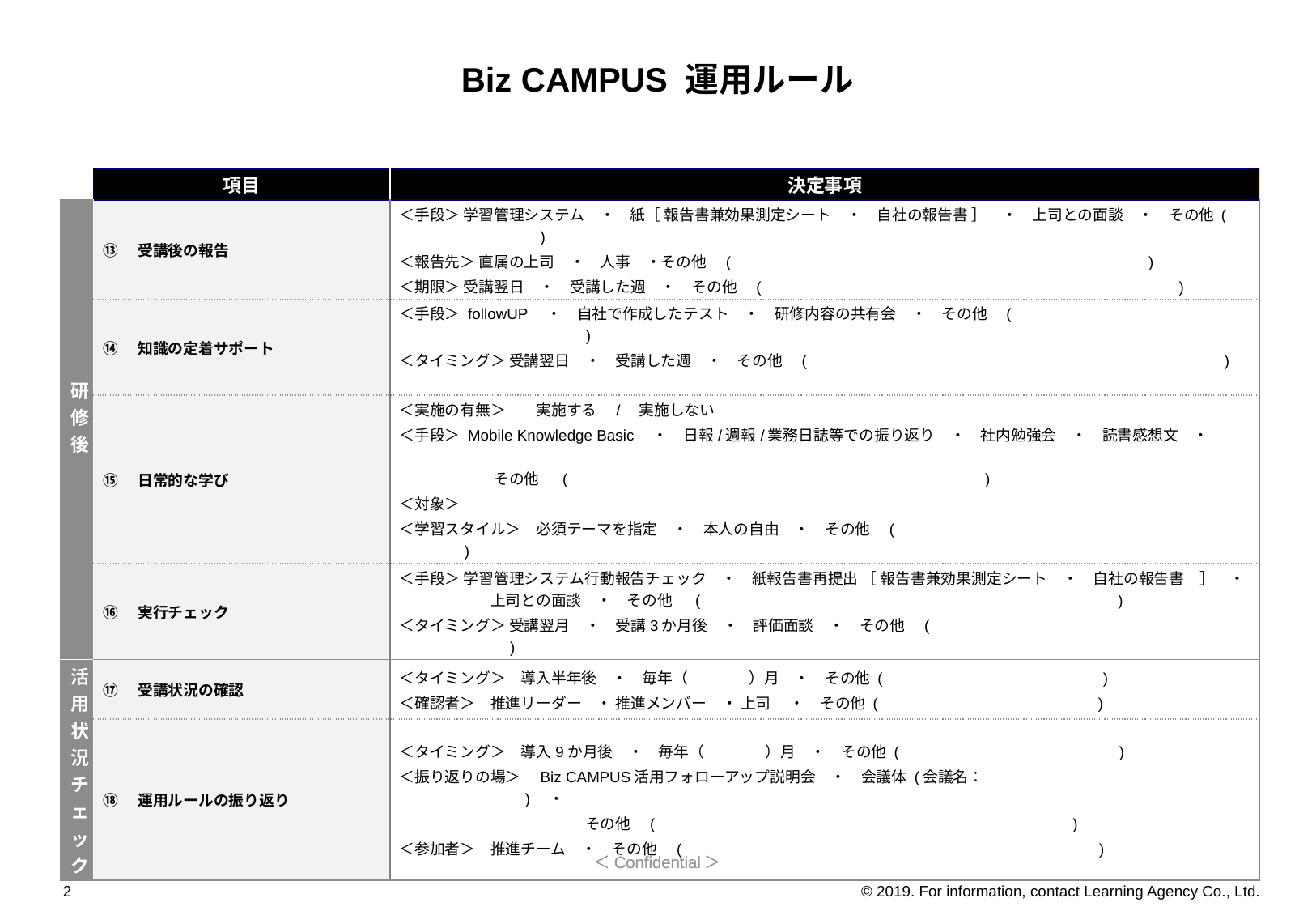

# Biz CAMPUS 運用ルール
|  | 項目 | 決定事項 |
| --- | --- | --- |
| 研修後 | ⑬　受講後の報告 | ＜手段＞ 学習管理システム　・　紙［ 報告書兼効果測定シート　・　自社の報告書 ］　・　上司との面談　・　その他 (　　　　 　) ＜報告先＞ 直属の上司　・　人事　・その他　(　　　　　　　　　　　　　　　　　　　　　　　　　　　)　　 ＜期限＞ 受講翌日　・　受講した週　・　その他　(　　　　　　　　　　　　　　　　　　　　　　　　　　　) |
|  | ⑭　知識の定着サポート | ＜手段＞ followUP　・　自社で作成したテスト　・　研修内容の共有会　・　その他　(　　　　　　　　　　　　　　　　　　　　　　　　　　　)　　 ＜タイミング＞ 受講翌日　・　受講した週　・　その他　(　　　　　　　　　　　　　　　　　　　　　　　　　　　) |
|  | ⑮　日常的な学び | ＜実施の有無＞　　実施する　/　実施しない ＜手段＞ Mobile Knowledge Basic　・　日報/週報/業務日誌等での振り返り　・　社内勉強会　・　読書感想文　・　　　 　　　　　　 その他　 (　　　　　　　　　　　　　　　　　　　　　　　　　　　)　　 ＜対象＞ ＜学習スタイル＞　必須テーマを指定　・　本人の自由　・　その他　(　　　　　　　　　　　　　　　　　　　　　　　　　　　) |
|  | ⑯　実行チェック | ＜手段＞ 学習管理システム行動報告チェック　・　紙報告書再提出 ［ 報告書兼効果測定シート　・　自社の報告書　］　・ 　　　　　　上司との面談　・　その他　 (　　　　　　　　　　　　　　　　　　　　　　　　　　　)　　 ＜タイミング＞ 受講翌月　・　受講3か月後　・　評価面談　・　その他　(　　　　　　　　　　　　　　　　　　　　　　　　　　　) |
| 活用状況チェック | ⑰　受講状況の確認 | ＜タイミング＞　導入半年後　・　毎年（　　　　）月　・　その他 (　　　　　　　　　　　　　　) ＜確認者＞　推進リーダー　・ 推進メンバー　・ 上司 　・　その他 (　　　　　　　　　　　　　　) |
|  | ⑱　運用ルールの振り返り | ＜タイミング＞　導入9か月後　・　毎年（　　　　）月　・　その他 (　　　　　　　　　　　　　　) ＜振り返りの場＞　Biz CAMPUS活用フォローアップ説明会　・　会議体 (会議名：　　　　　　　　　　　　　　　　　　　　　　　　　)　・ 　　　　　　　　　　　　 その他　(　　　　　　　　　　　　　　　　　　　　　　　　　　　)　　 ＜参加者＞　推進チーム　・　その他　(　　　　　　　　　　　　　　　　　　　　　　　　　　　) |